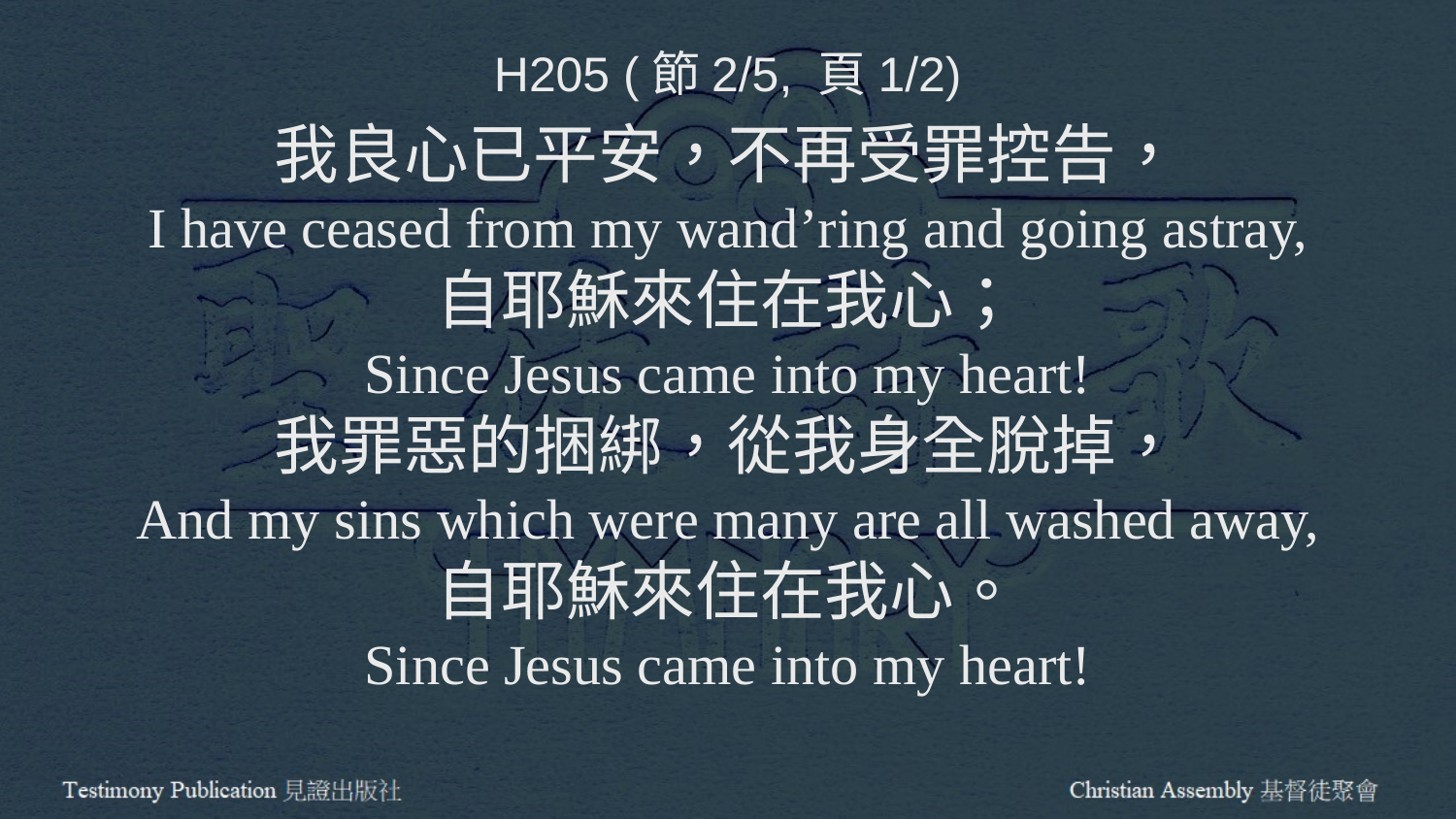

H205 (節2/5, 頁1/2)
我良心已平安，不再受罪控告，
I have ceased from my wand’ring and going astray,
自耶穌來住在我心；
Since Jesus came into my heart!
我罪惡的捆綁，從我身全脫掉，
And my sins which were many are all washed away,
自耶穌來住在我心。
Since Jesus came into my heart!